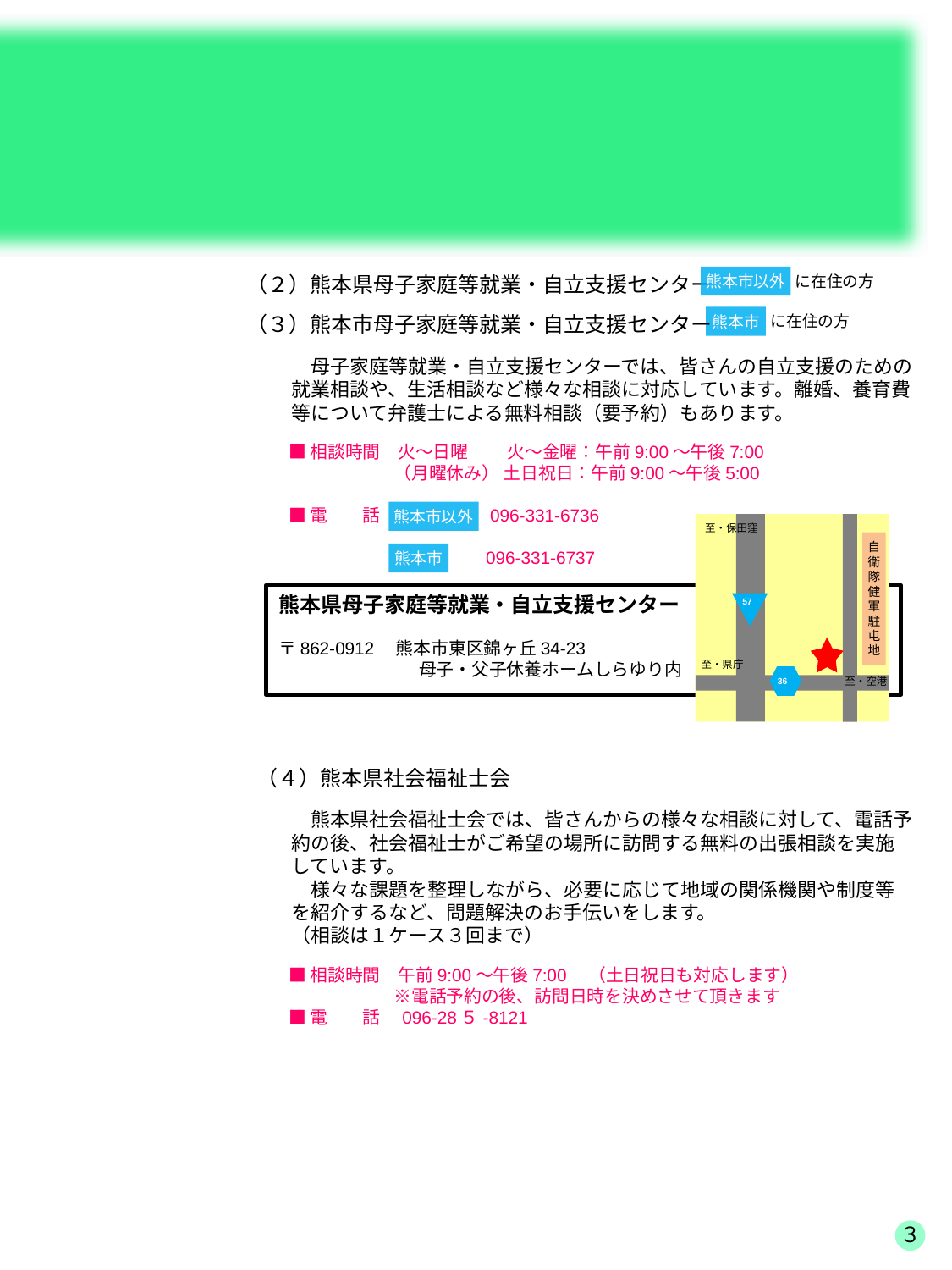

（２）熊本県母子家庭等就業・自立支援センター
に在住の方
熊本市以外
に在住の方
熊本市
（３）熊本市母子家庭等就業・自立支援センター
　母子家庭等就業・自立支援センターでは、皆さんの自立支援のための就業相談や、生活相談など様々な相談に対応しています。離婚、養育費等について弁護士による無料相談（要予約）もあります。
■相談時間　火～日曜　　 火～金曜：午前9:00～午後7:00
　　　　　　（月曜休み） 土日祝日：午前9:00～午後5:00

■電　　話　　　　　　096-331-6736

　　　　　　　　　　　096-331-6737

熊本市以外

至・保田窪

57

至・県庁

36
自衛隊健軍駐屯地
　至・空港
熊本市
熊本県母子家庭等就業・自立支援センター

〒862-0912　熊本市東区錦ヶ丘34-23
　　　　　　　　母子・父子休養ホームしらゆり内

（４）熊本県社会福祉士会
　熊本県社会福祉士会では、皆さんからの様々な相談に対して、電話予約の後、社会福祉士がご希望の場所に訪問する無料の出張相談を実施しています。
　様々な課題を整理しながら、必要に応じて地域の関係機関や制度等を紹介するなど、問題解決のお手伝いをします。
（相談は１ケース３回まで）

■相談時間　午前9:00～午後7:00　（土日祝日も対応します）
　　　　　　※電話予約の後、訪問日時を決めさせて頂きます
■電　　話　096-28５-8121
３